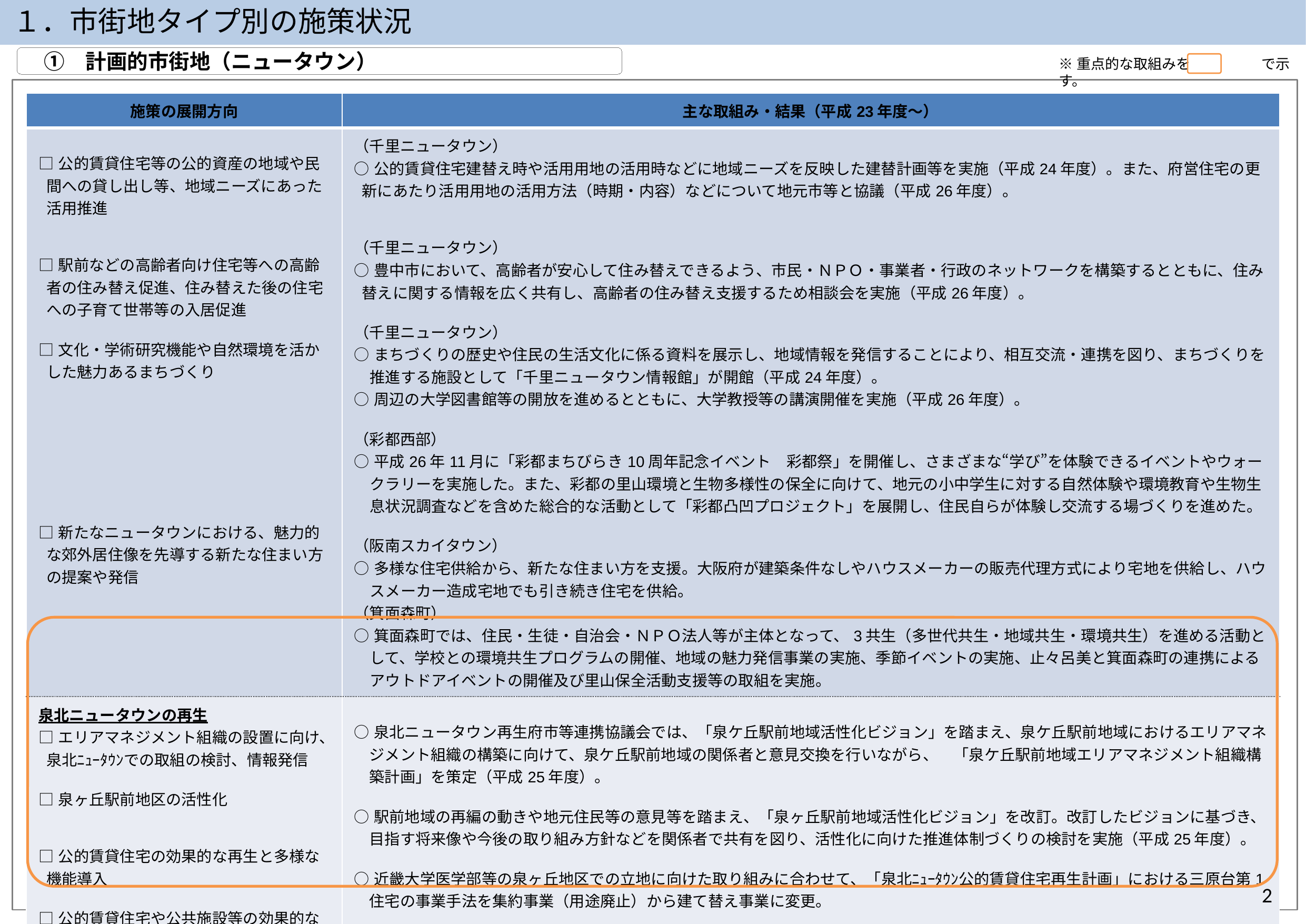

１．市街地タイプ別の施策状況
　➀　計画的市街地（ニュータウン）
※重点的な取組みを　　　　　で示す。

| 施策の展開方向 | 主な取組み・結果（平成23年度～） |
| --- | --- |
| □公的賃貸住宅等の公的資産の地域や民間への貸し出し等、地域ニーズにあった活用推進 □駅前などの高齢者向け住宅等への高齢者の住み替え促進、住み替えた後の住宅への子育て世帯等の入居促進 □文化・学術研究機能や自然環境を活かした魅力あるまちづくり □新たなニュータウンにおける、魅力的な郊外居住像を先導する新たな住まい方の提案や発信 | （千里ニュータウン） ○公的賃貸住宅建替え時や活用用地の活用時などに地域ニーズを反映した建替計画等を実施（平成24年度）。また、府営住宅の更新にあたり活用用地の活用方法（時期・内容）などについて地元市等と協議（平成26年度）。 （千里ニュータウン） ○豊中市において、高齢者が安心して住み替えできるよう、市民・ＮＰＯ・事業者・行政のネットワークを構築するとともに、住み替えに関する情報を広く共有し、高齢者の住み替え支援するため相談会を実施（平成26年度）。 （千里ニュータウン） ○まちづくりの歴史や住民の生活文化に係る資料を展示し、地域情報を発信することにより、相互交流・連携を図り、まちづくりを推進する施設として「千里ニュータウン情報館」が開館（平成24年度）。 ○周辺の大学図書館等の開放を進めるとともに、大学教授等の講演開催を実施（平成26年度）。 （彩都西部） ○平成26年11月に「彩都まちびらき10周年記念イベント　彩都祭」を開催し、さまざまな“学び”を体験できるイベントやウォークラリーを実施した。また、彩都の里山環境と生物多様性の保全に向けて、地元の小中学生に対する自然体験や環境教育や生物生息状況調査などを含めた総合的な活動として「彩都凸凹プロジェクト」を展開し、住民自らが体験し交流する場づくりを進めた。 （阪南スカイタウン） ○多様な住宅供給から、新たな住まい方を支援。大阪府が建築条件なしやハウスメーカーの販売代理方式により宅地を供給し、ハウスメーカー造成宅地でも引き続き住宅を供給。 （箕面森町） ○箕面森町では、住民・生徒・自治会・ＮＰＯ法人等が主体となって、3共生（多世代共生・地域共生・環境共生）を進める活動として、学校との環境共生プログラムの開催、地域の魅力発信事業の実施、季節イベントの実施、止々呂美と箕面森町の連携によるアウトドアイベントの開催及び里山保全活動支援等の取組を実施。 |
| 泉北ニュータウンの再生 □エリアマネジメント組織の設置に向け、泉北ﾆｭｰﾀｳﾝでの取組の検討、情報発信 □泉ヶ丘駅前地区の活性化 □公的賃貸住宅の効果的な再生と多様な機能導入 □公的賃貸住宅や公共施設等の効果的な運営管理のあり方の検討 □先導的取組の情報発信 | ○泉北ニュータウン再生府市等連携協議会では、「泉ケ丘駅前地域活性化ビジョン」を踏まえ、泉ケ丘駅前地域におけるエリアマネジメント組織の構築に向けて、泉ケ丘駅前地域の関係者と意見交換を行いながら、　「泉ケ丘駅前地域エリアマネジメント組織構築計画」を策定（平成25年度）。 ○駅前地域の再編の動きや地元住民等の意見等を踏まえ、「泉ヶ丘駅前地域活性化ビジョン」を改訂。改訂したビジョンに基づき、目指す将来像や今後の取り組み方針などを関係者で共有を図り、活性化に向けた推進体制づくりの検討を実施（平成25年度）。 ○近畿大学医学部等の泉ヶ丘地区での立地に向けた取り組みに合わせて、「泉北ﾆｭｰﾀｳﾝ公的賃貸住宅再生計画」における三原台第1住宅の事業手法を集約事業（用途廃止）から建て替え事業に変更。 ○公的施設・公的住宅の一体的な再生とそれを担う自律的ＰＰＰ組織（ＣＩＤ組織）の構築に向け、実現化に向けた組織のあり方やそれを支える制度的枠組みなどについて検討 ○多世代居住シェアハウスとして改修された戸建て空き家への入居を促進するために、ＮＰＯや大学、堺市等と連携し、内覧会や現地見学会の実施を支援。 |

2